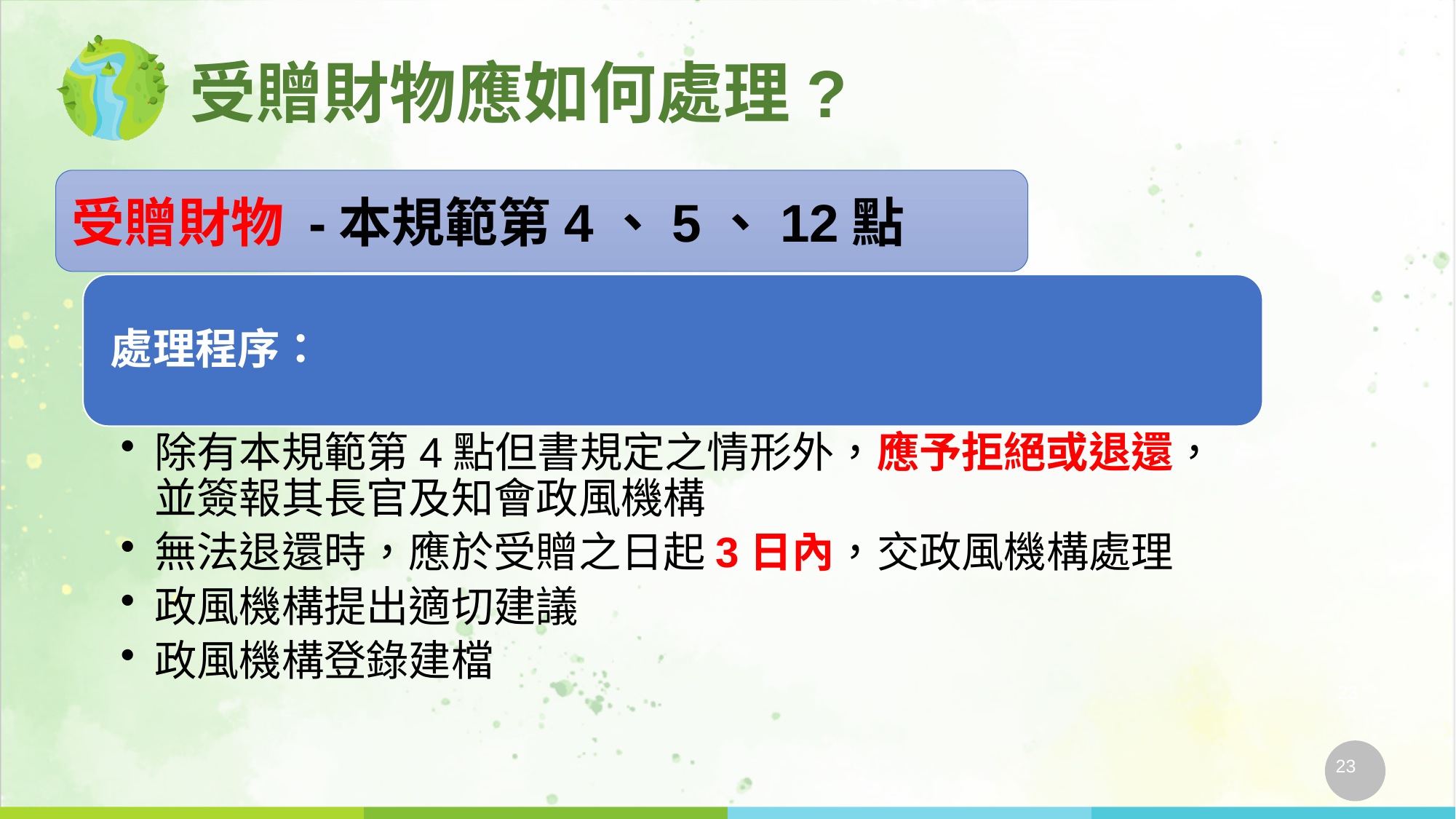

受贈財物應如何處理?
受贈財物 -本規範第4、5、12點
處理程序：
除有本規範第4點但書規定之情形外，應予拒絕或退還，並簽報其長官及知會政風機構
無法退還時，應於受贈之日起3日內，交政風機構處理
政風機構提出適切建議
政風機構登錄建檔
23
23